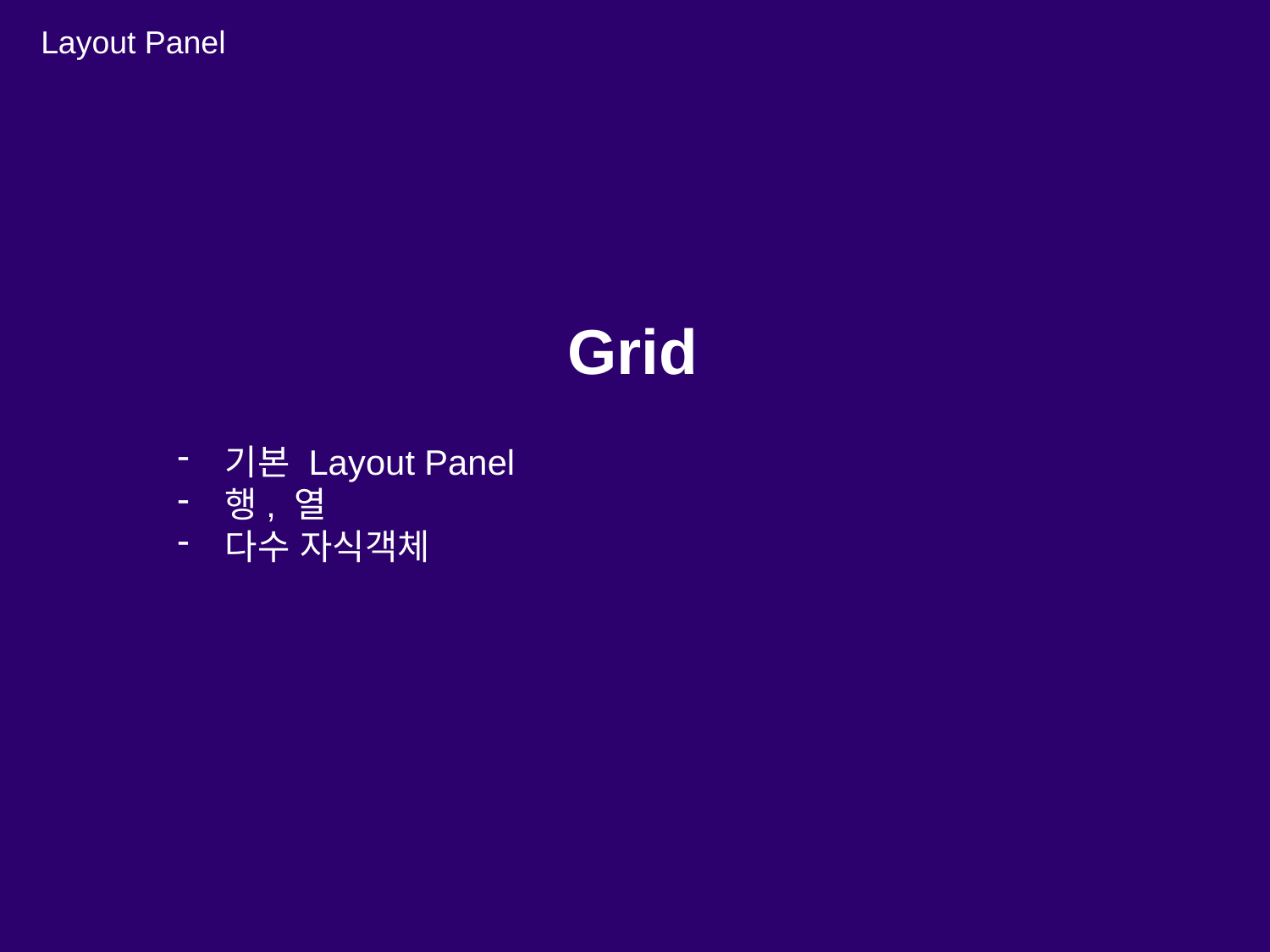

Layout Panel
Grid
기본 Layout Panel
행, 열
다수 자식객체